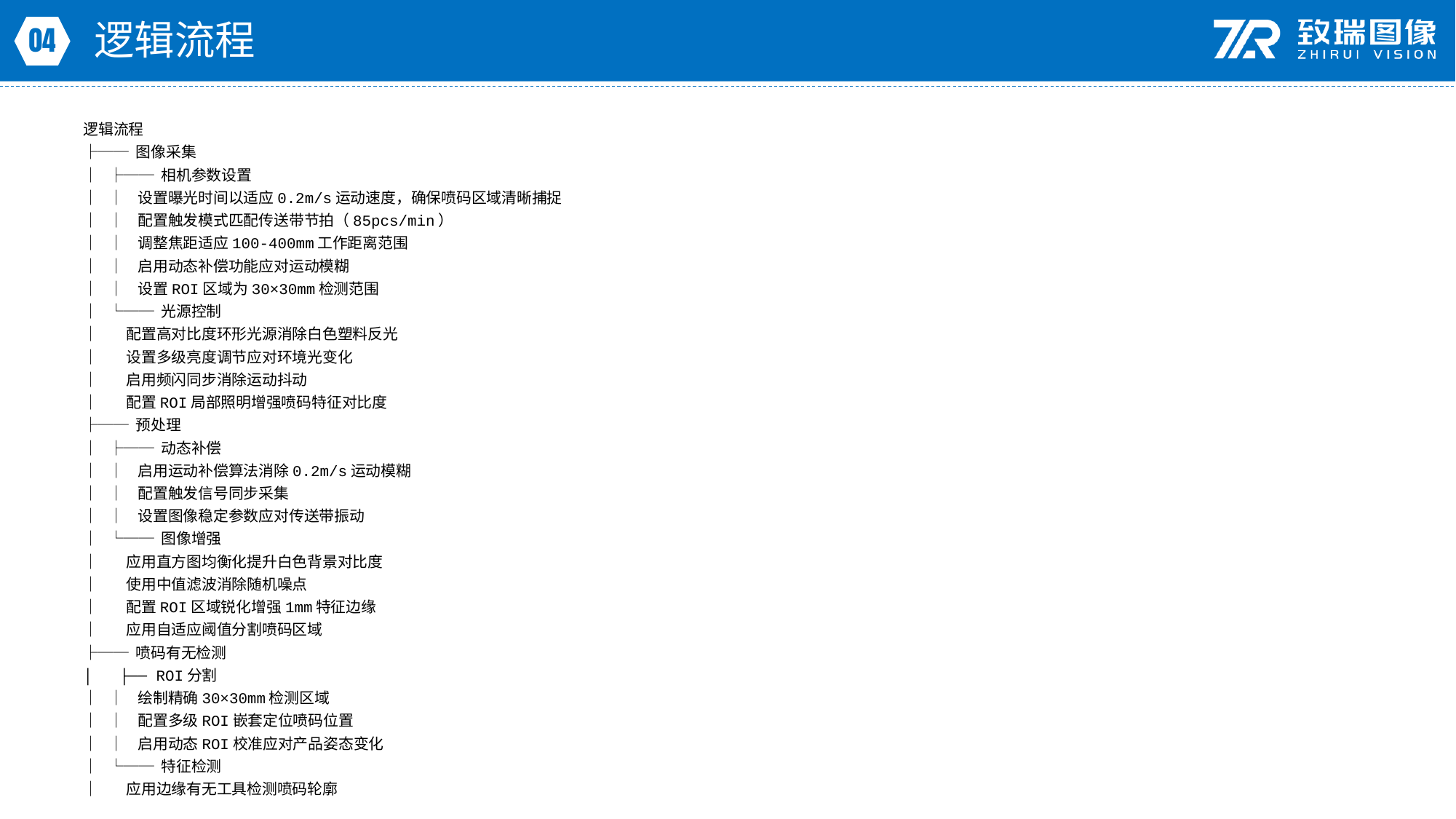

逻辑流程
04

逻辑流程
├── 图像采集
│   ├── 相机参数设置
│   │   设置曝光时间以适应0.2m/s运动速度，确保喷码区域清晰捕捉
│   │   配置触发模式匹配传送带节拍（85pcs/min）
│   │   调整焦距适应100-400mm工作距离范围
│   │   启用动态补偿功能应对运动模糊
│   │   设置ROI区域为30×30mm检测范围
│   └── 光源控制
│       配置高对比度环形光源消除白色塑料反光
│       设置多级亮度调节应对环境光变化
│       启用频闪同步消除运动抖动
│       配置ROI局部照明增强喷码特征对比度
├── 预处理
│   ├── 动态补偿
│   │   启用运动补偿算法消除0.2m/s运动模糊
│   │   配置触发信号同步采集
│   │   设置图像稳定参数应对传送带振动
│   └── 图像增强
│       应用直方图均衡化提升白色背景对比度
│       使用中值滤波消除随机噪点
│       配置ROI区域锐化增强1mm特征边缘
│       应用自适应阈值分割喷码区域
├── 喷码有无检测
│   ├── ROI分割
│   │   绘制精确30×30mm检测区域
│   │   配置多级ROI嵌套定位喷码位置
│   │   启用动态ROI校准应对产品姿态变化
│   └── 特征检测
│       应用边缘有无工具检测喷码轮廓